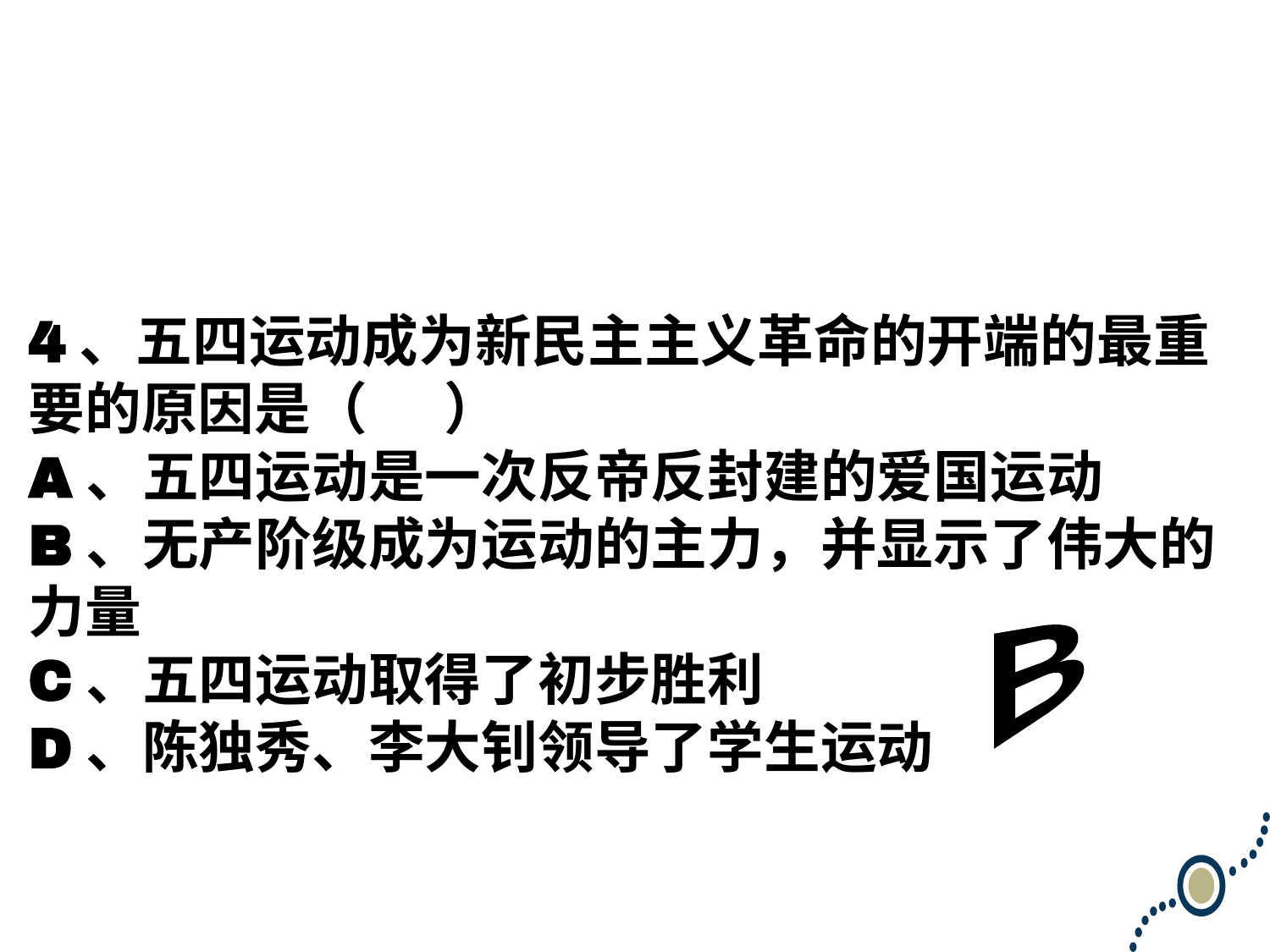

4、五四运动成为新民主主义革命的开端的最重要的原因是（      ）
A、五四运动是一次反帝反封建的爱国运动
B、无产阶级成为运动的主力，并显示了伟大的力量
C、五四运动取得了初步胜利
D、陈独秀、李大钊领导了学生运动
B